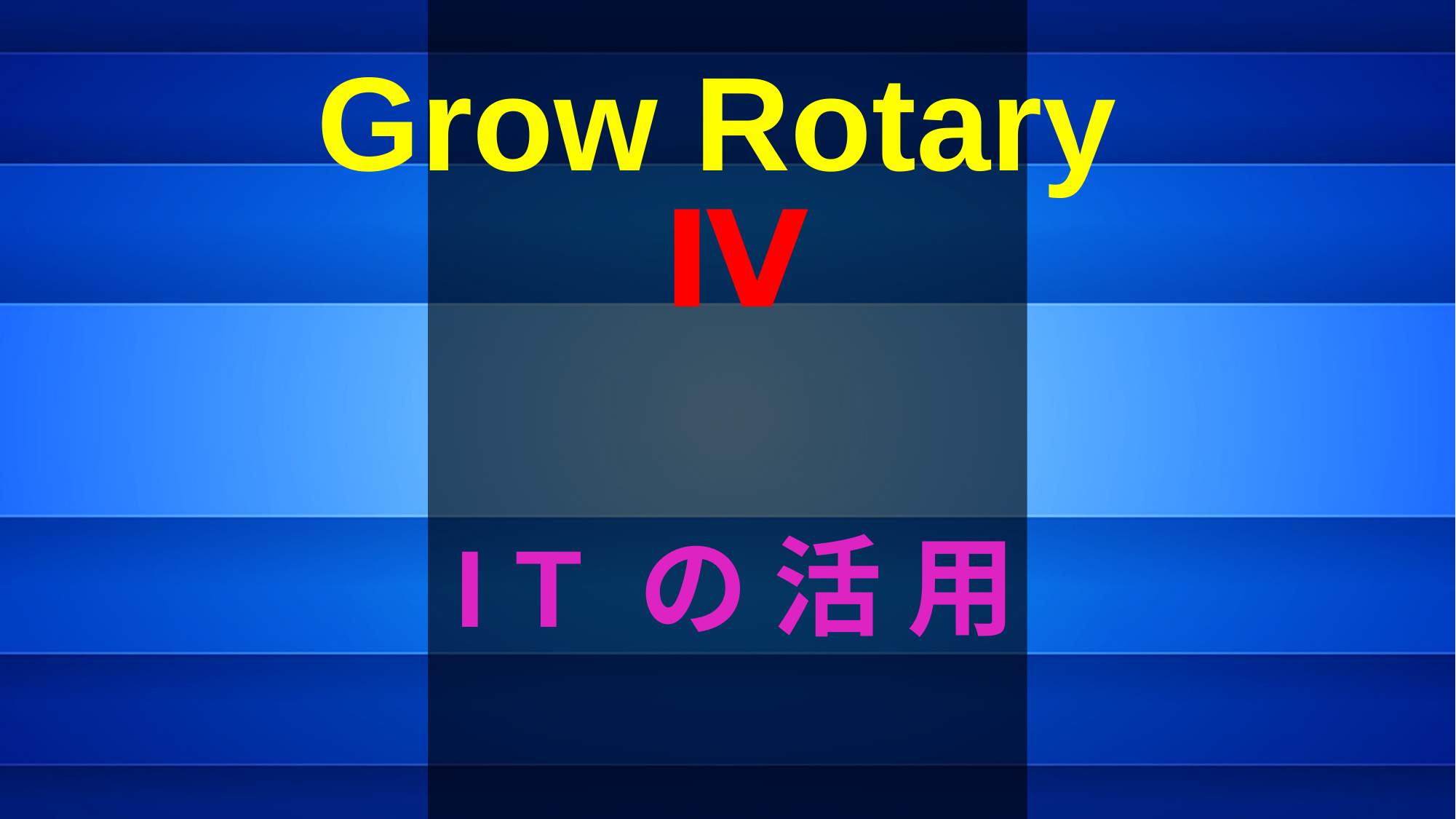

# Grow Rotary Ⅳ
I T の 活 用